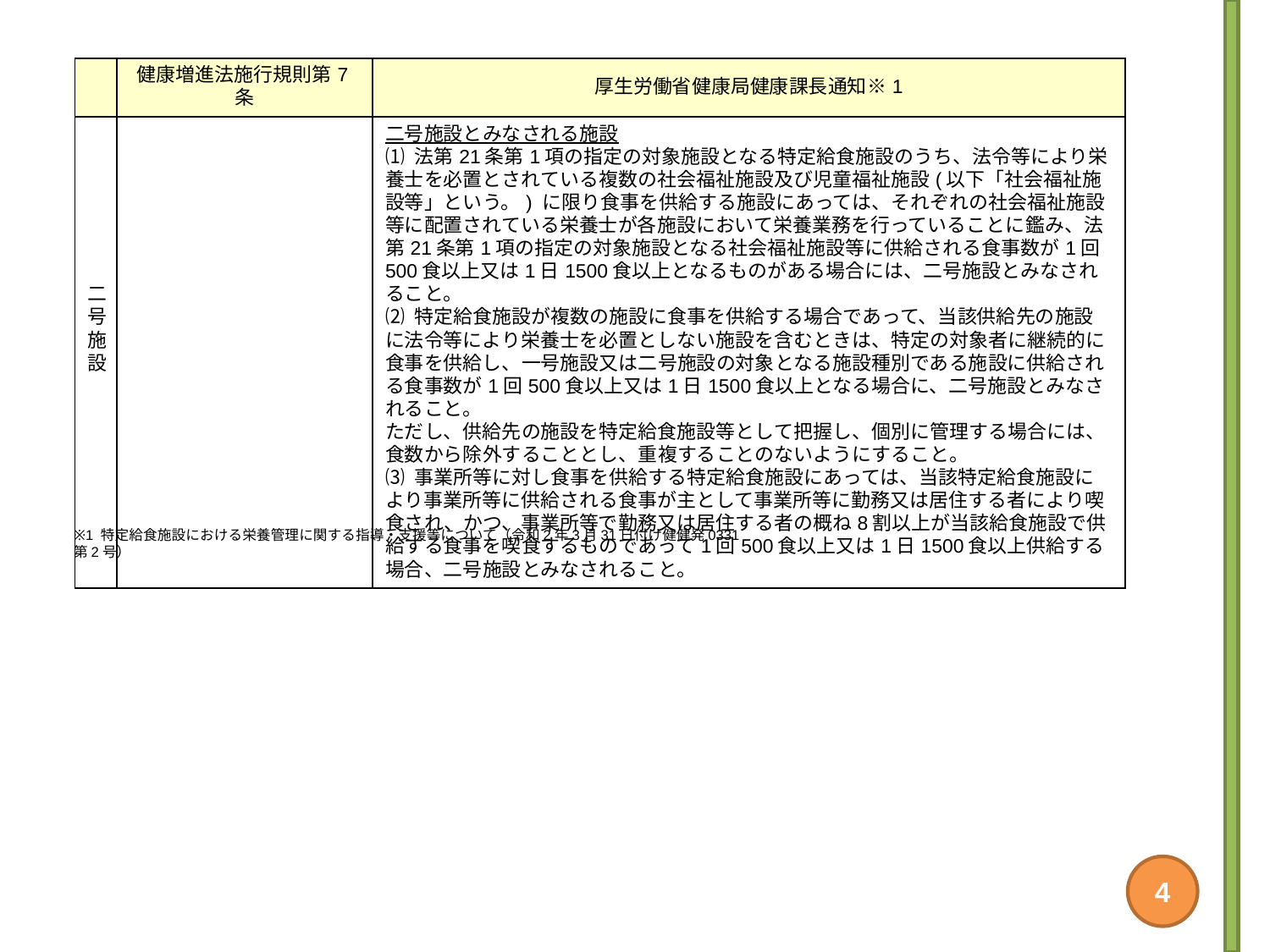

|  | 健康増進法施行規則第7条 | 厚生労働省健康局健康課長通知※1 |
| --- | --- | --- |
| 二号施設 |  | 二号施設とみなされる施設 ⑴ 法第21条第1項の指定の対象施設となる特定給食施設のうち、法令等により栄養士を必置とされている複数の社会福祉施設及び児童福祉施設(以下「社会福祉施設等」という。) に限り食事を供給する施設にあっては、それぞれの社会福祉施設等に配置されている栄養士が各施設において栄養業務を行っていることに鑑み、法第21条第1項の指定の対象施設となる社会福祉施設等に供給される食事数が1回500食以上又は1日1500食以上となるものがある場合には、二号施設とみなされること。 ⑵ 特定給食施設が複数の施設に食事を供給する場合であって、当該供給先の施設に法令等により栄養士を必置としない施設を含むときは、特定の対象者に継続的に食事を供給し、一号施設又は二号施設の対象となる施設種別である施設に供給される食事数が1回500食以上又は1日1500食以上となる場合に、二号施設とみなされること。 ただし、供給先の施設を特定給食施設等として把握し、個別に管理する場合には、食数から除外することとし、重複することのないようにすること。 ⑶ 事業所等に対し食事を供給する特定給食施設にあっては、当該特定給食施設により事業所等に供給される食事が主として事業所等に勤務又は居住する者により喫食され、かつ、事業所等で勤務又は居住する者の概ね8割以上が当該給食施設で供給する食事を喫食するものであって1回500食以上又は1日1500食以上供給する場合、二号施設とみなされること。 |
※1 特定給食施設における栄養管理に関する指導・支援等について（令和2年3月31日付け健健発0331第2号）
4